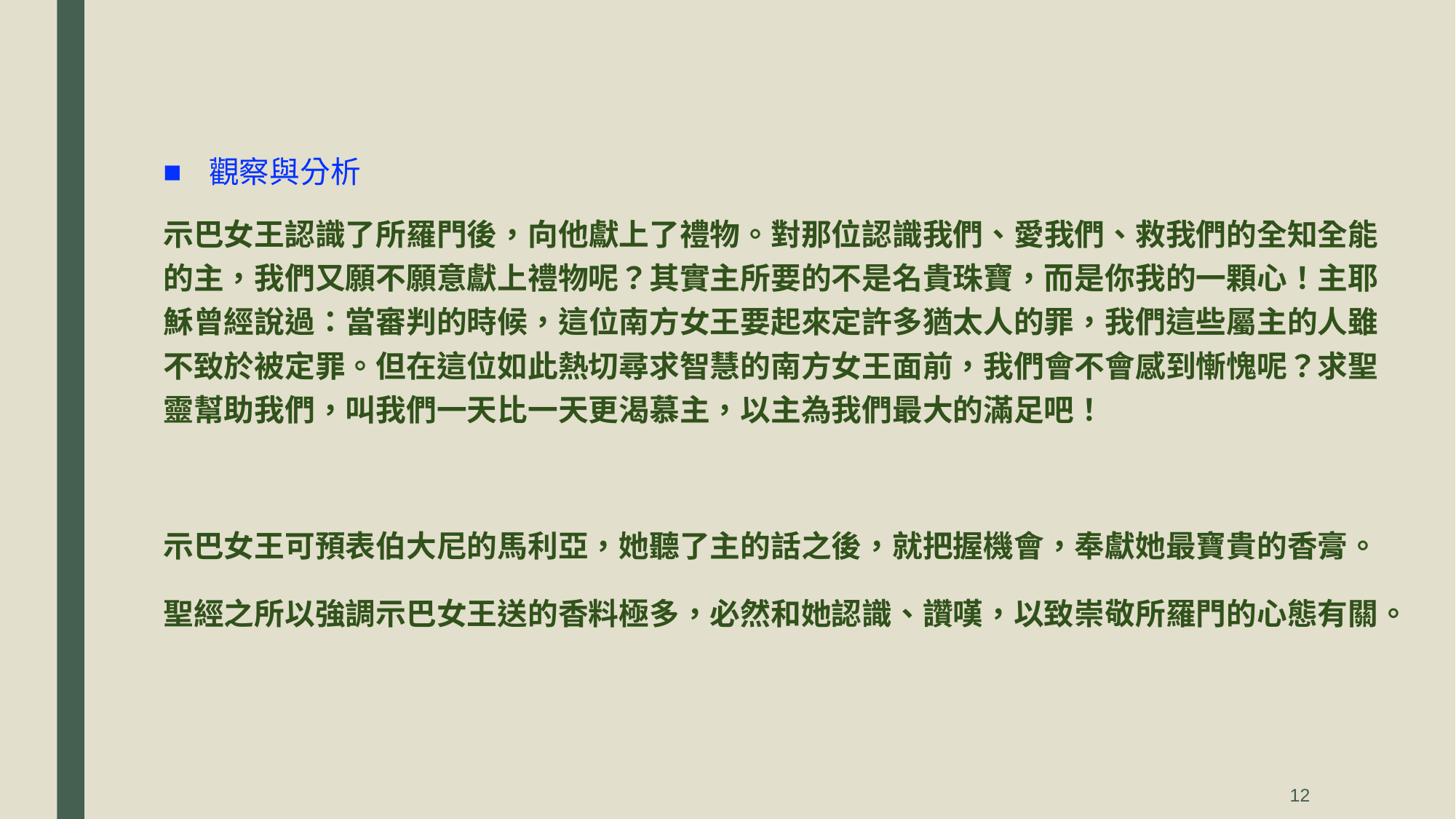

觀察與分析
示巴女王認識了所羅門後，向他獻上了禮物。對那位認識我們、愛我們、救我們的全知全能的主，我們又願不願意獻上禮物呢？其實主所要的不是名貴珠寶，而是你我的一顆心！主耶穌曾經說過：當審判的時候，這位南方女王要起來定許多猶太人的罪，我們這些屬主的人雖不致於被定罪。但在這位如此熱切尋求智慧的南方女王面前，我們會不會感到慚愧呢？求聖靈幫助我們，叫我們一天比一天更渴慕主，以主為我們最大的滿足吧！

示巴女王可預表伯大尼的馬利亞，她聽了主的話之後，就把握機會，奉獻她最寶貴的香膏。
聖經之所以強調示巴女王送的香料極多，必然和她認識、讚嘆，以致崇敬所羅門的心態有關。

12